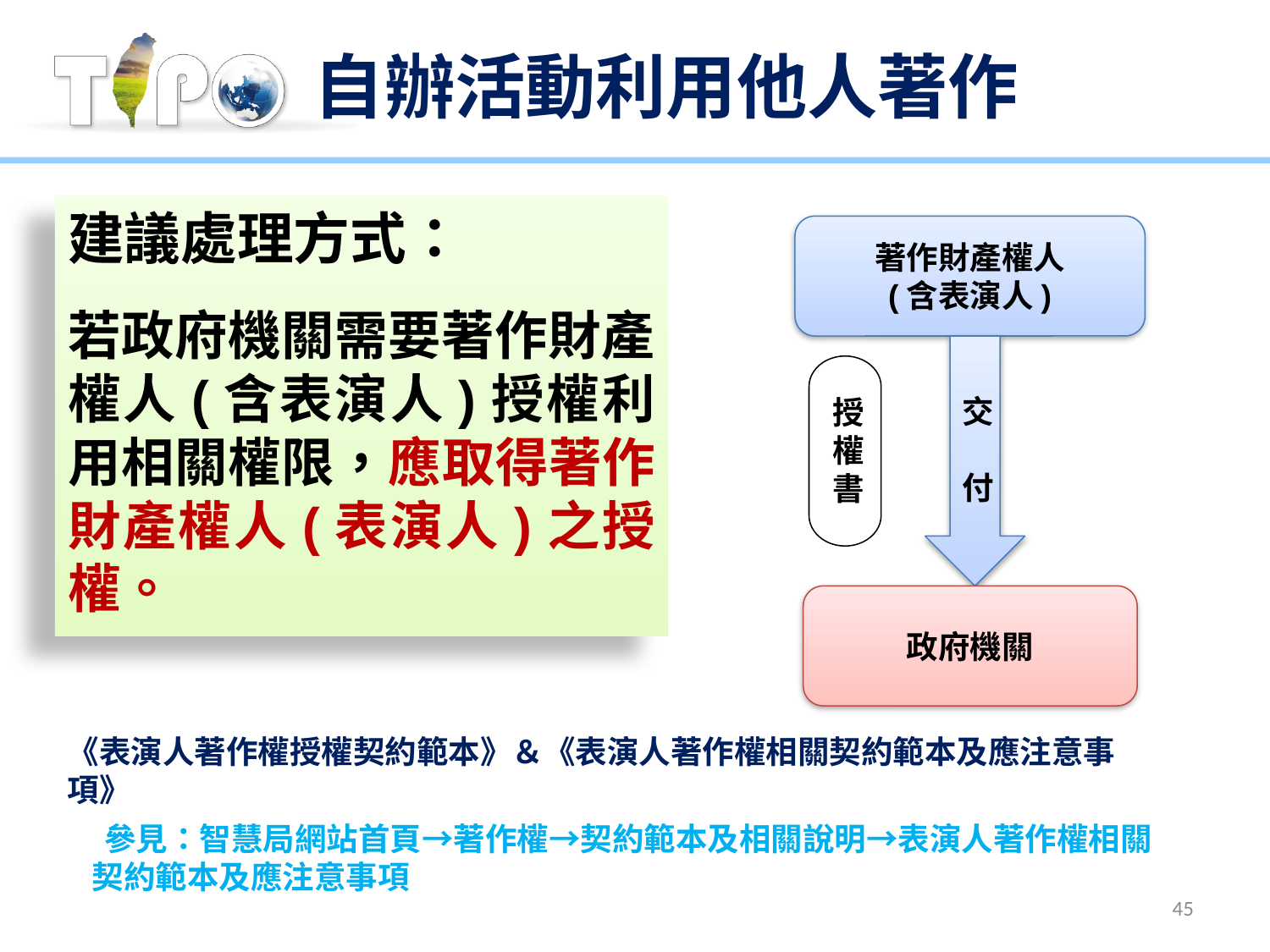

# 自辦活動利用他人著作
建議處理方式：
若政府機關需要著作財產權人(含表演人)授權利用相關權限，應取得著作財產權人(表演人)之授權。
著作財產權人
(含表演人)
交 付

授
權書
政府機關
《表演人著作權授權契約範本》＆《表演人著作權相關契約範本及應注意事項》
參見：智慧局網站首頁→著作權→契約範本及相關說明→表演人著作權相關契約範本及應注意事項

45